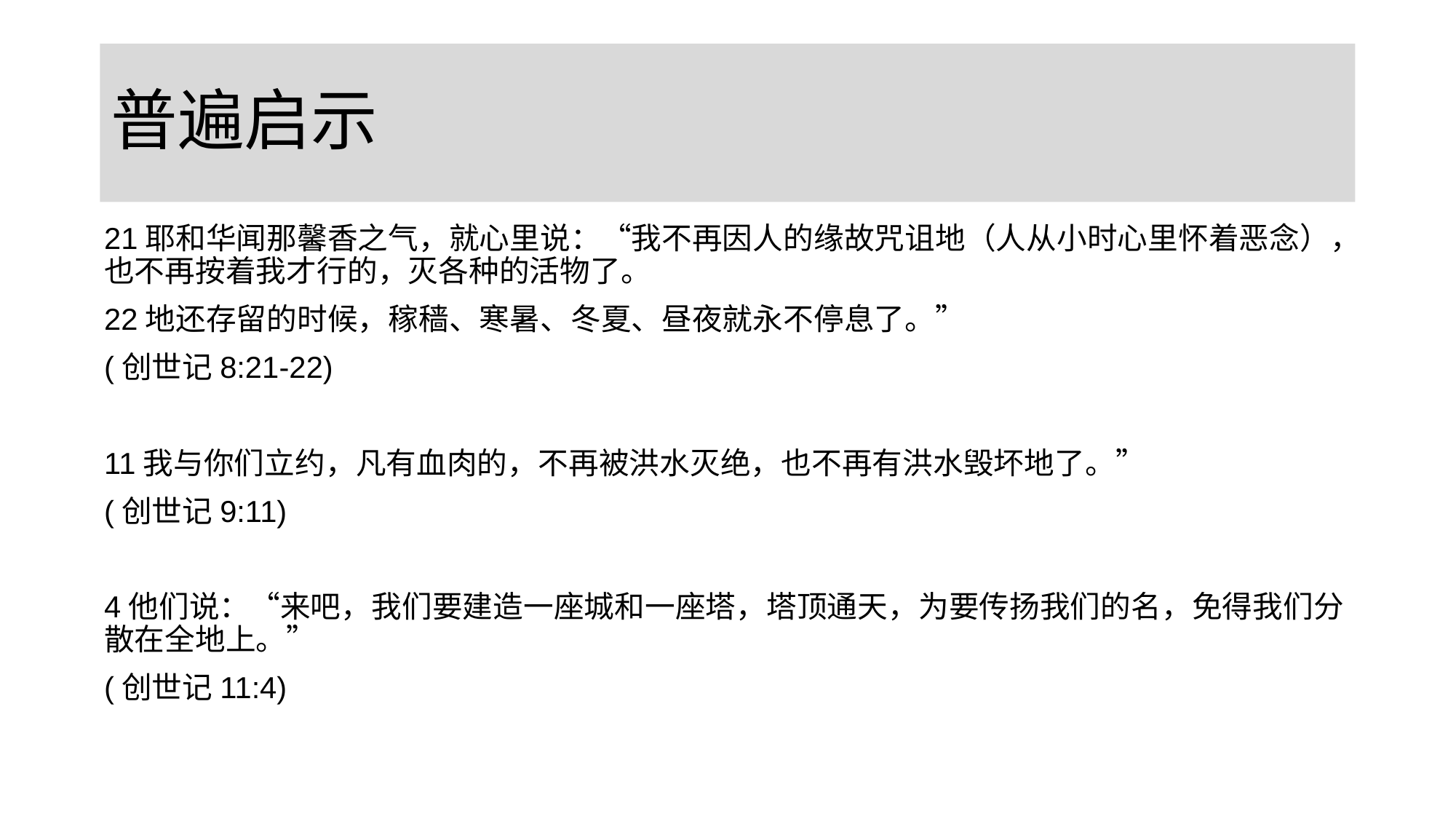

# 普遍启示
21耶和华闻那馨香之气，就心里说：“我不再因人的缘故咒诅地（人从小时心里怀着恶念），也不再按着我才行的，灭各种的活物了。
22地还存留的时候，稼穑、寒暑、冬夏、昼夜就永不停息了。”
(创世记8:21-22)

11我与你们立约，凡有血肉的，不再被洪水灭绝，也不再有洪水毁坏地了。”
(创世记9:11)

4他们说：“来吧，我们要建造一座城和一座塔，塔顶通天，为要传扬我们的名，免得我们分散在全地上。”
(创世记11:4)